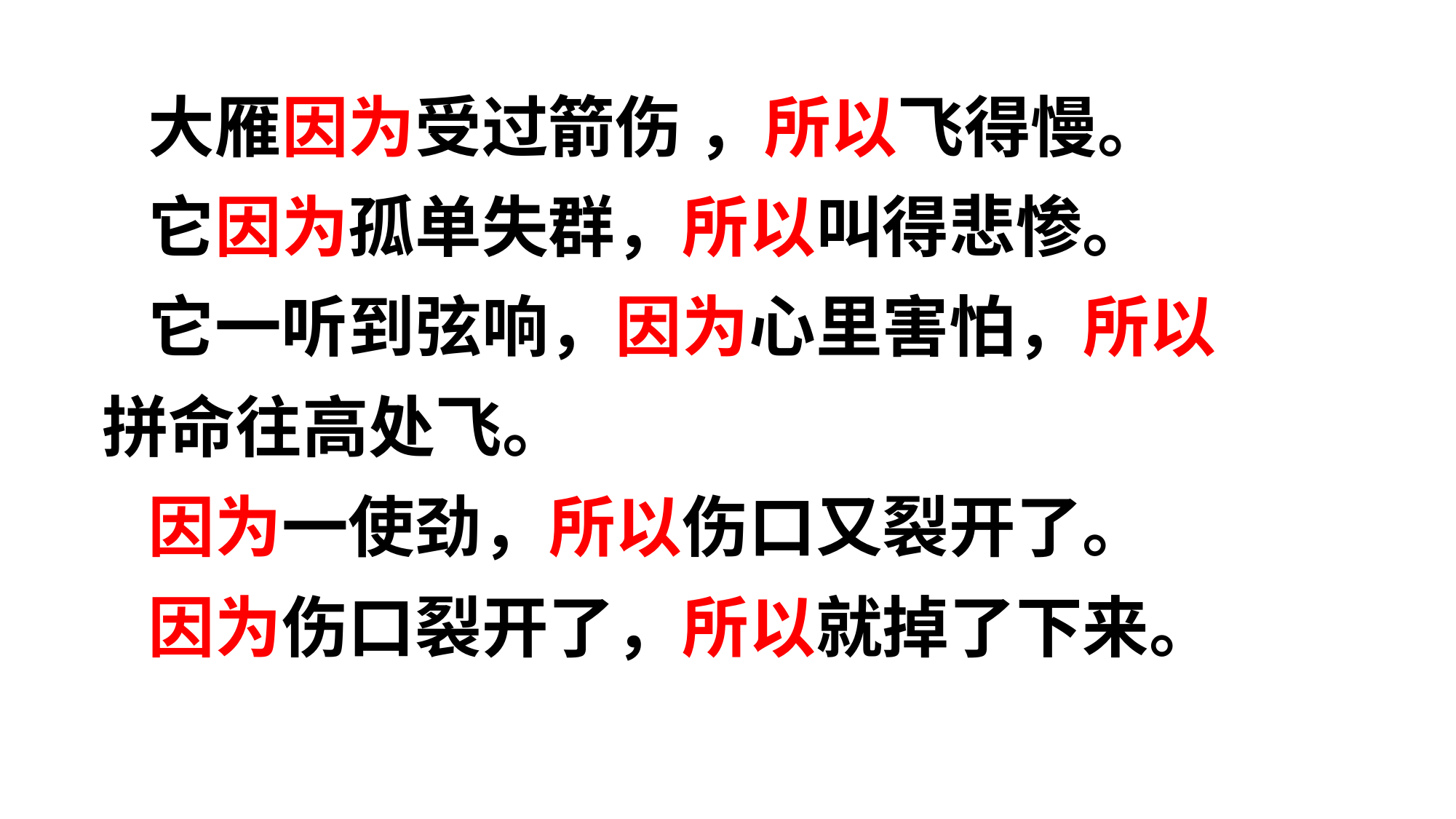

大雁因为受过箭伤 ，所以飞得慢。
  它因为孤单失群，所以叫得悲惨。
  它一听到弦响，因为心里害怕，所以拼命往高处飞。
  因为一使劲，所以伤口又裂开了。
  因为伤口裂开了，所以就掉了下来。